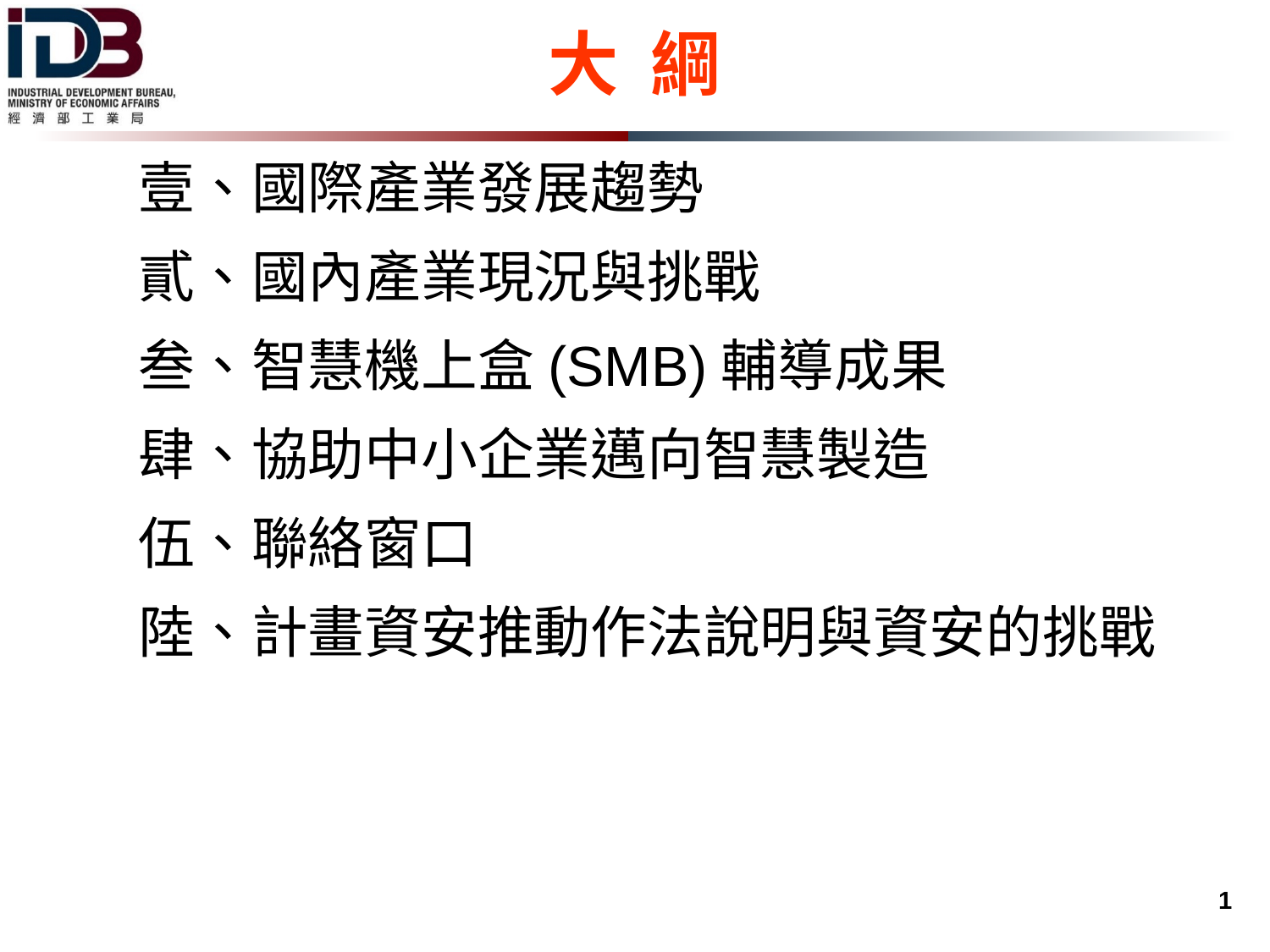

# 大  綱
壹、國際產業發展趨勢
貳、國內產業現況與挑戰
叁、智慧機上盒(SMB)輔導成果
肆、協助中小企業邁向智慧製造
伍、聯絡窗口
陸、計畫資安推動作法說明與資安的挑戰
 1